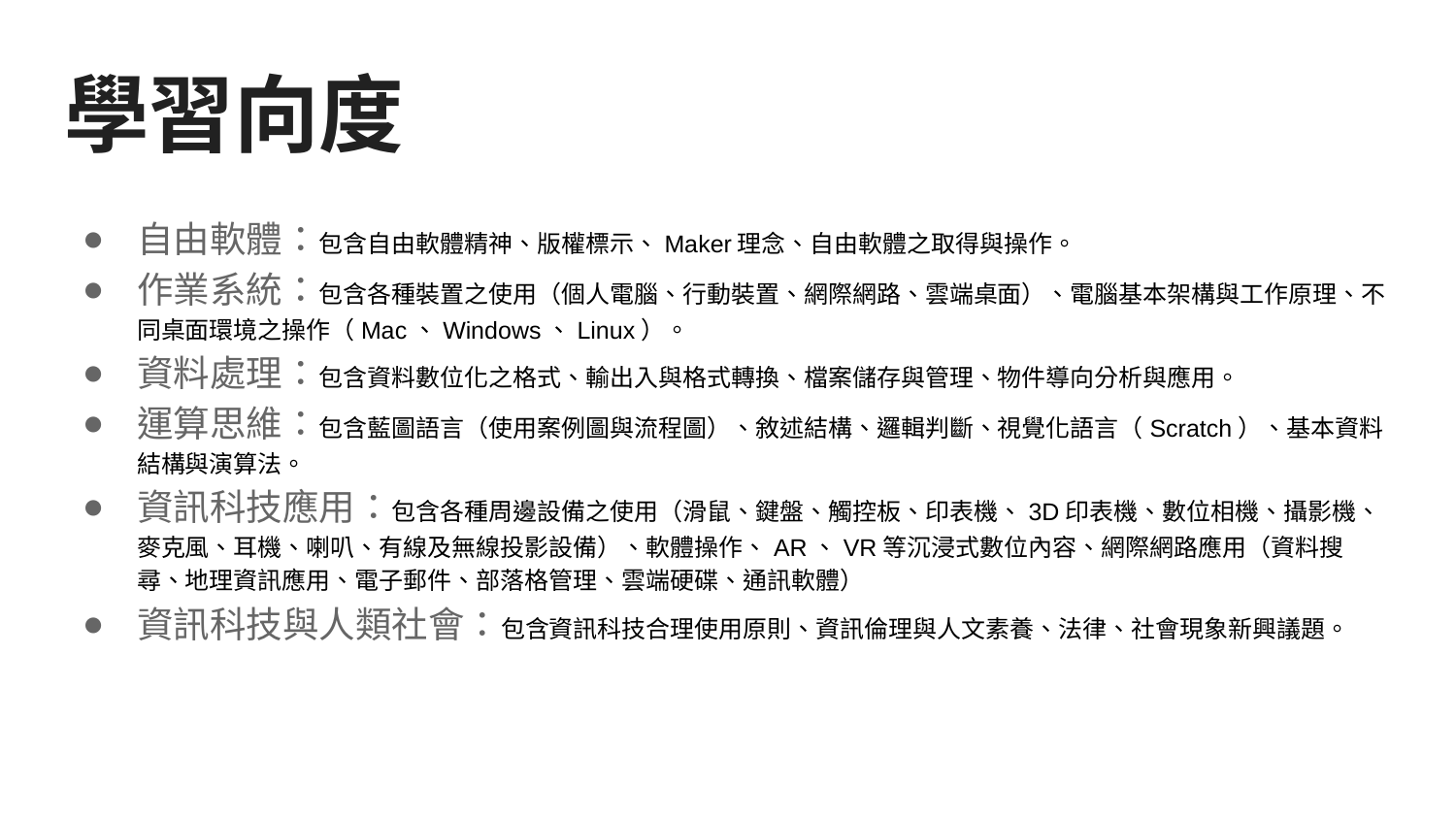

# 學習向度
自由軟體：包含自由軟體精神、版權標示、Maker理念、自由軟體之取得與操作。
作業系統：包含各種裝置之使用（個人電腦、行動裝置、網際網路、雲端桌面）、電腦基本架構與工作原理、不同桌面環境之操作（Mac、Windows、Linux）。
資料處理：包含資料數位化之格式、輸出入與格式轉換、檔案儲存與管理、物件導向分析與應用。
運算思維：包含藍圖語言（使用案例圖與流程圖）、敘述結構、邏輯判斷、視覺化語言（Scratch）、基本資料結構與演算法。
資訊科技應用：包含各種周邊設備之使用（滑鼠、鍵盤、觸控板、印表機、3D印表機、數位相機、攝影機、麥克風、耳機、喇叭、有線及無線投影設備）、軟體操作、AR、VR等沉浸式數位內容、網際網路應用（資料搜尋、地理資訊應用、電子郵件、部落格管理、雲端硬碟、通訊軟體）
資訊科技與人類社會：包含資訊科技合理使用原則、資訊倫理與人文素養、法律、社會現象新興議題。